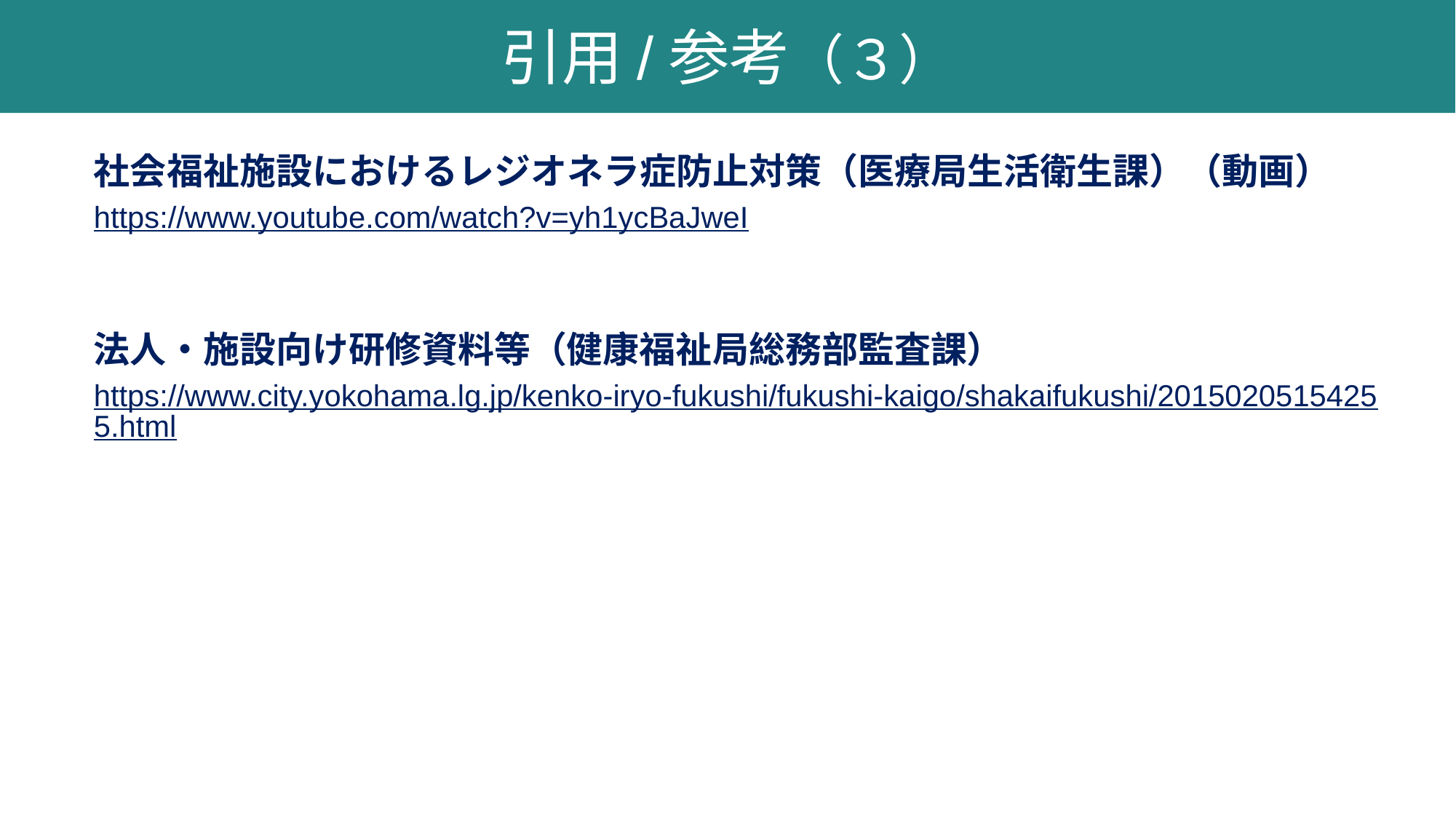

引用/参考（３）
社会福祉施設におけるレジオネラ症防止対策（医療局生活衛生課）（動画）
https://www.youtube.com/watch?v=yh1ycBaJweI

法人・施設向け研修資料等（健康福祉局総務部監査課）
https://www.city.yokohama.lg.jp/kenko-iryo-fukushi/fukushi-kaigo/shakaifukushi/20150205154255.html